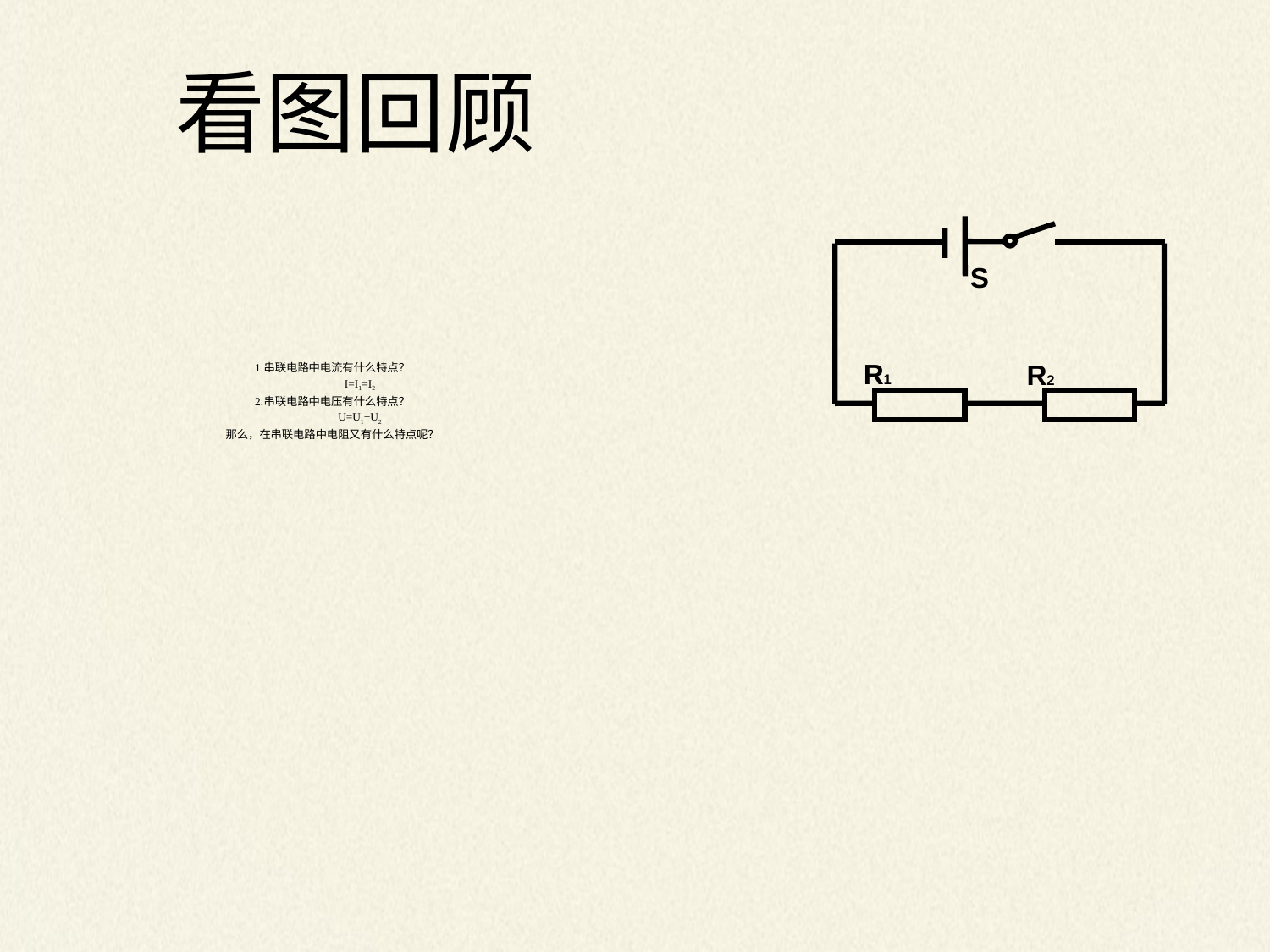

看图回顾

S
R1
R2

1.串联电路中电流有什么特点？
                    I=I1=I2
2.串联电路中电压有什么特点？
                    U=U1+U2
那么，在串联电路中电阻又有什么特点呢？